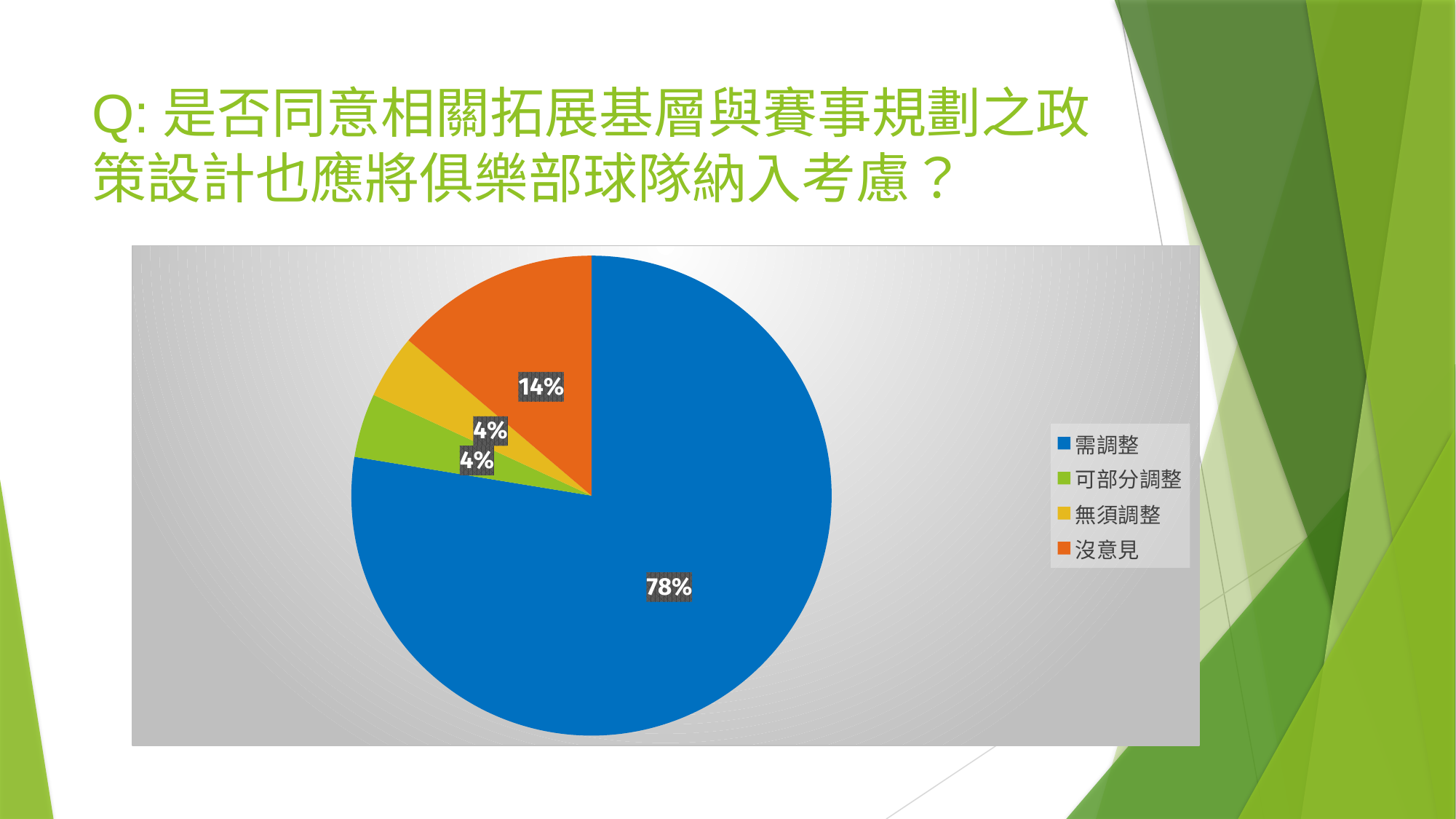

# Q:是否同意相關拓展基層與賽事規劃之政策設計也應將俱樂部球隊納入考慮？

### Chart

| Category | 銷售 |
|---|---|
| 需調整 | 180.0 |
| 可部分調整 | 10.0 |
| 無須調整 | 10.0 |
| 沒意見 | 32.0 |